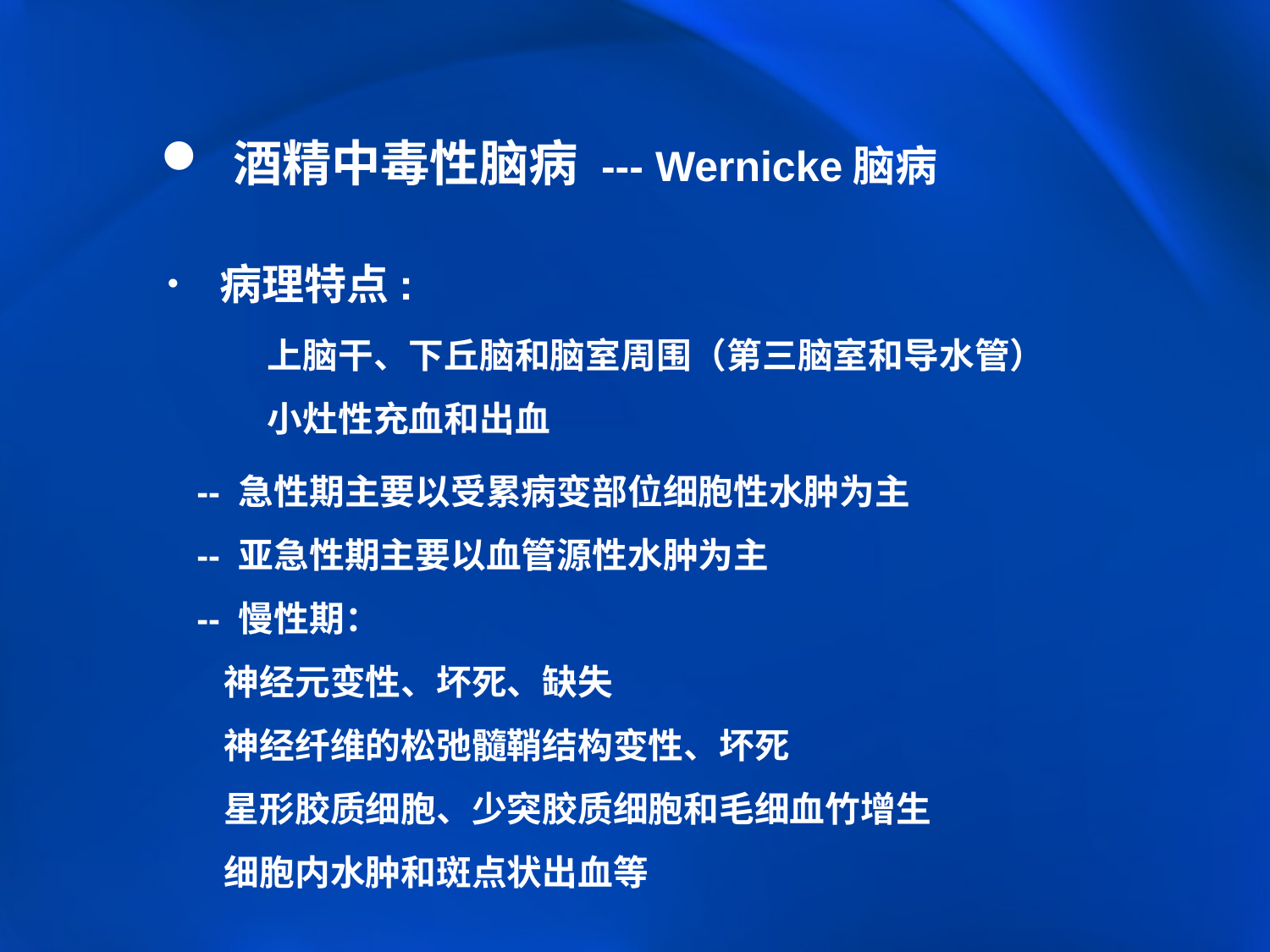

酒精中毒性脑病 --- Wernicke脑病

  病理特点:

   -- 急性期主要以受累病变部位细胞性水肿为主
   -- 亚急性期主要以血管源性水肿为主
   -- 慢性期：
      神经元变性、坏死、缺失
      神经纤维的松弛髓鞘结构变性、坏死
      星形胶质细胞、少突胶质细胞和毛细血竹增生
      细胞内水肿和斑点状出血等

上脑干、下丘脑和脑室周围（第三脑室和导水管）
小灶性充血和出血